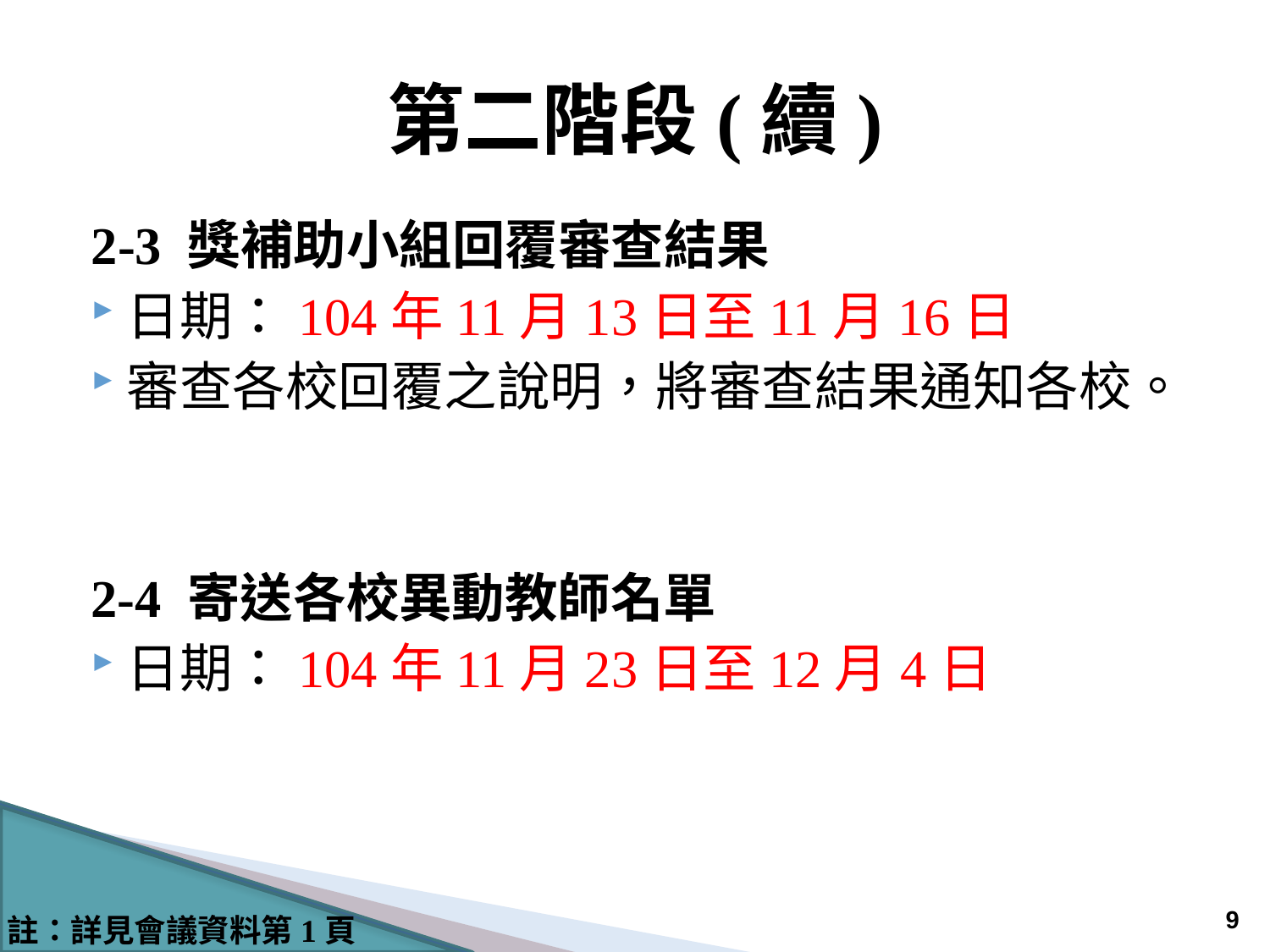

# 第二階段(續)
2-3 獎補助小組回覆審查結果
日期：104年11月13日至11月16日
審查各校回覆之說明，將審查結果通知各校。

2-4 寄送各校異動教師名單
日期：104年11月23日至12月4日
9
註：詳見會議資料第1頁